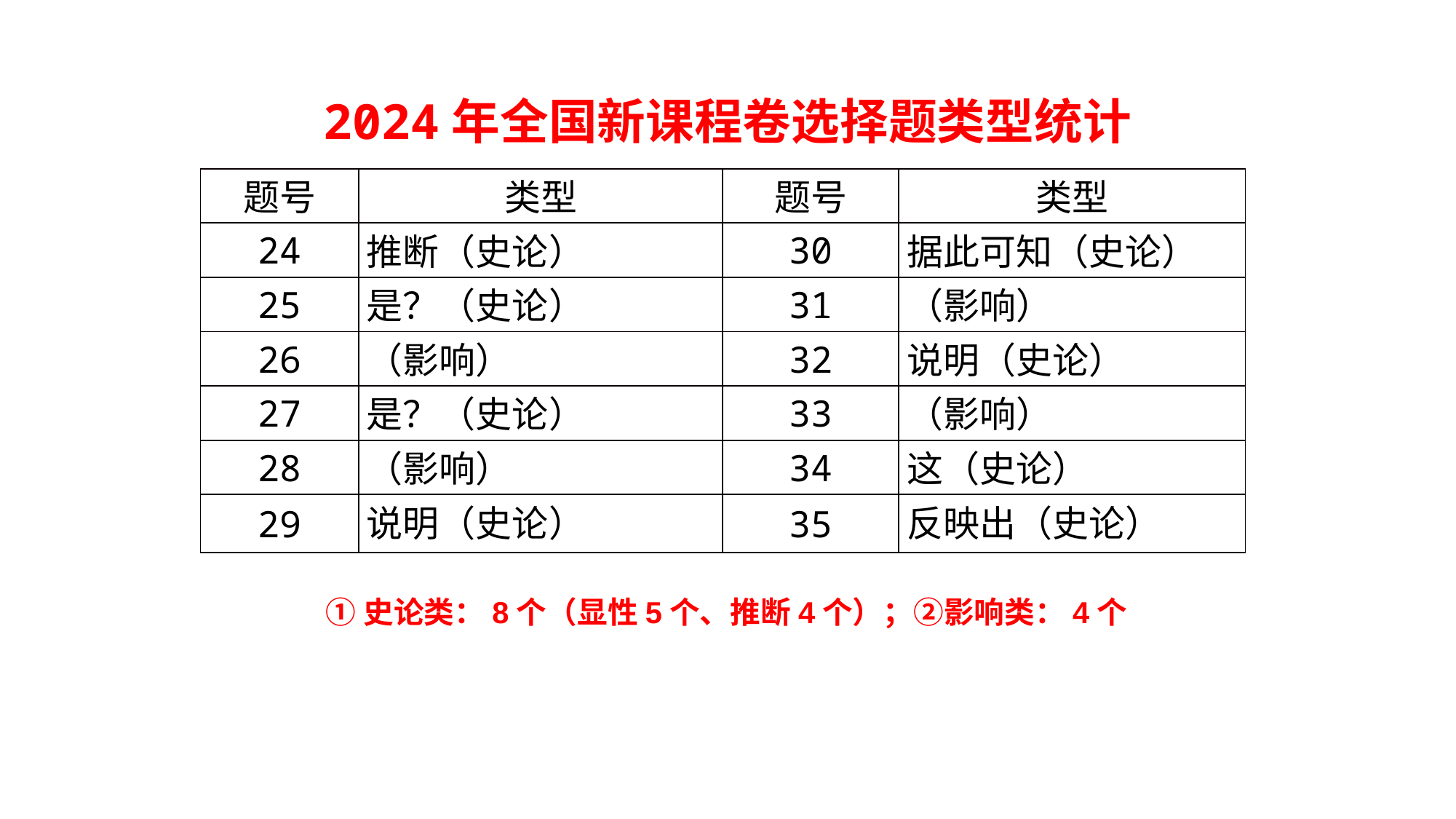

2024年全国新课程卷选择题类型统计
| 题号 | 类型 | 题号 | 类型 |
| --- | --- | --- | --- |
| 24 | 推断（史论） | 30 | 据此可知（史论） |
| 25 | 是？（史论） | 31 | （影响） |
| 26 | （影响） | 32 | 说明（史论） |
| 27 | 是？（史论） | 33 | （影响） |
| 28 | （影响） | 34 | 这（史论） |
| 29 | 说明（史论） | 35 | 反映出（史论） |
①史论类：8个（显性5个、推断4个）；②影响类：4个